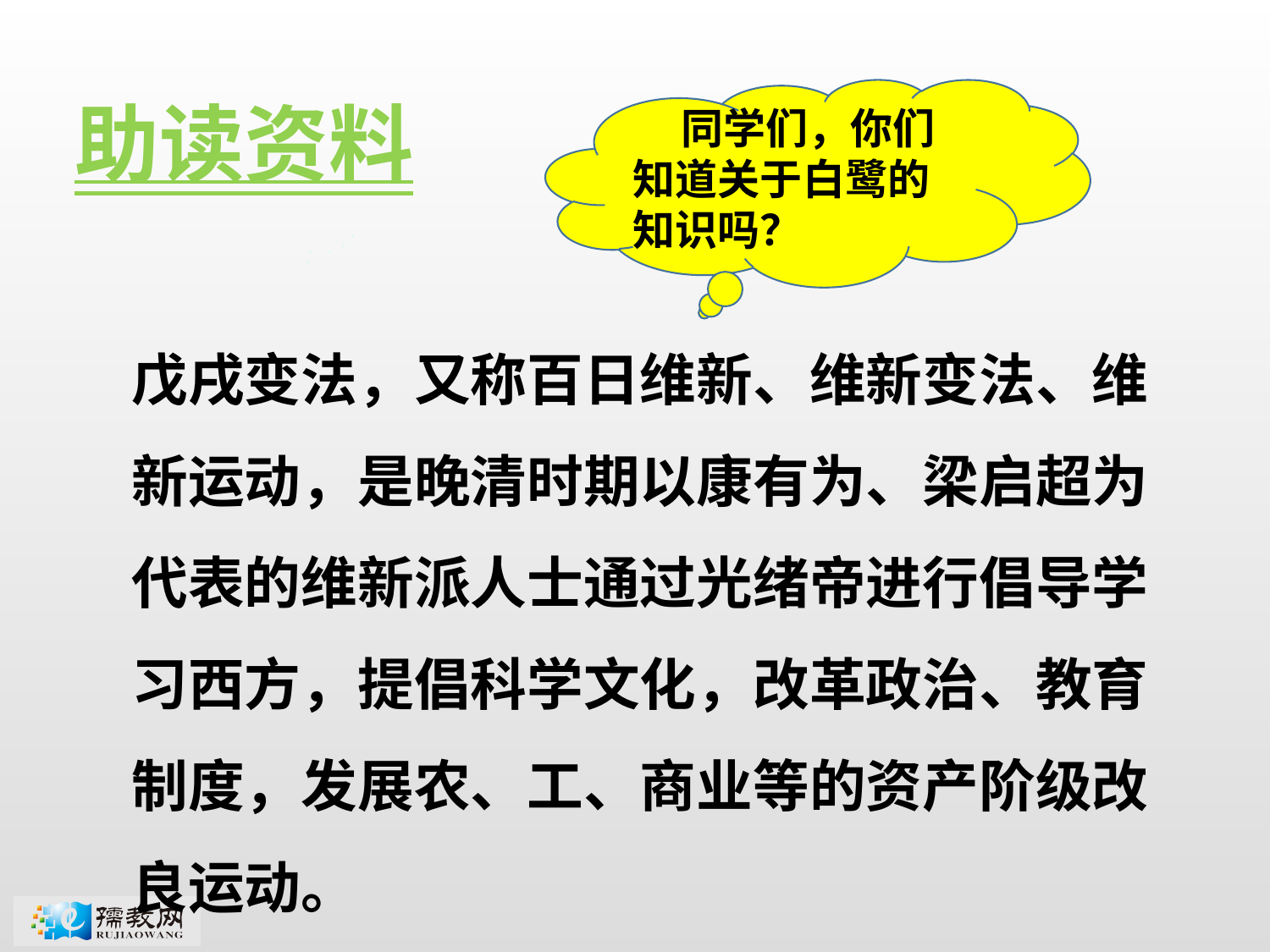

同学们，你们知道关于白鹭的知识吗？
助读资料

戊戌变法，又称百日维新、维新变法、维新运动，是晚清时期以康有为、梁启超为代表的维新派人士通过光绪帝进行倡导学习西方，提倡科学文化，改革政治、教育制度，发展农、工、商业等的资产阶级改良运动。